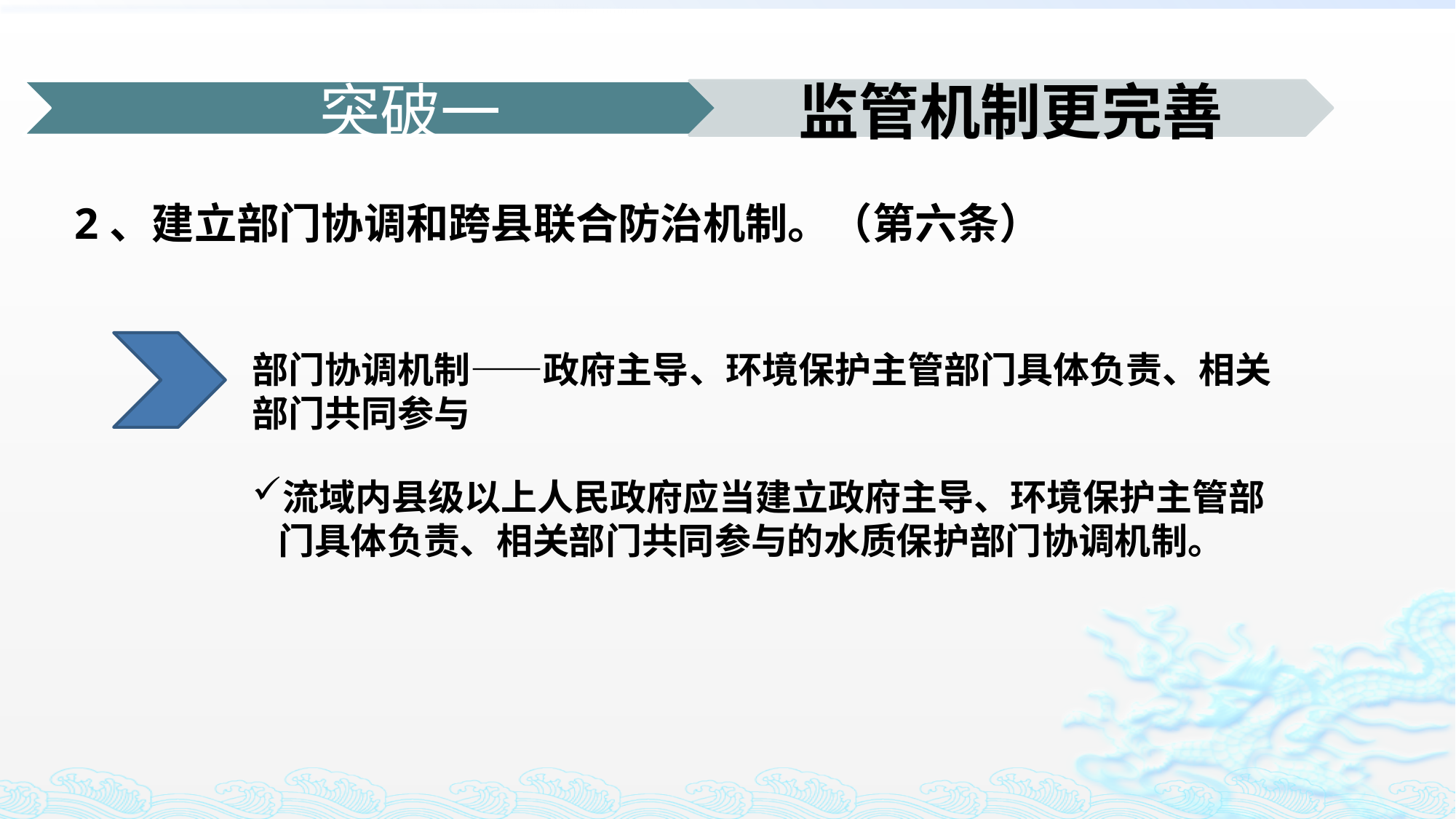

突破一
监管机制更完善
  2、建立部门协调和跨县联合防治机制。（第六条）

部门协调机制——政府主导、环境保护主管部门具体负责、相关部门共同参与
流域内县级以上人民政府应当建立政府主导、环境保护主管部门具体负责、相关部门共同参与的水质保护部门协调机制。